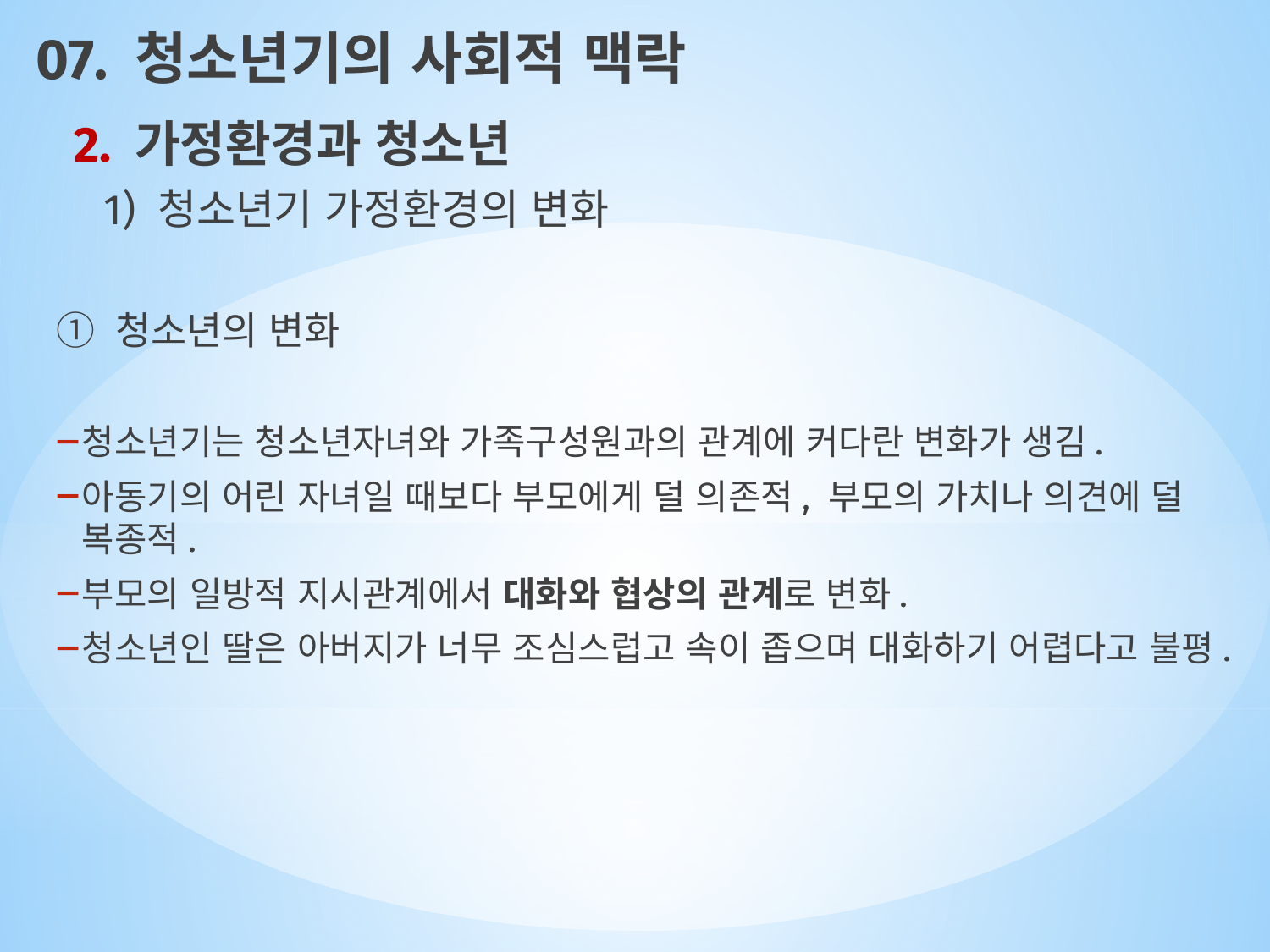

07. 청소년기의 사회적 맥락
2. 가정환경과 청소년

1) 청소년기 가정환경의 변화
① 청소년의 변화

청소년기는 청소년자녀와 가족구성원과의 관계에 커다란 변화가 생김.
아동기의 어린 자녀일 때보다 부모에게 덜 의존적, 부모의 가치나 의견에 덜 복종적.
부모의 일방적 지시관계에서 대화와 협상의 관계로 변화.
청소년인 딸은 아버지가 너무 조심스럽고 속이 좁으며 대화하기 어렵다고 불평.